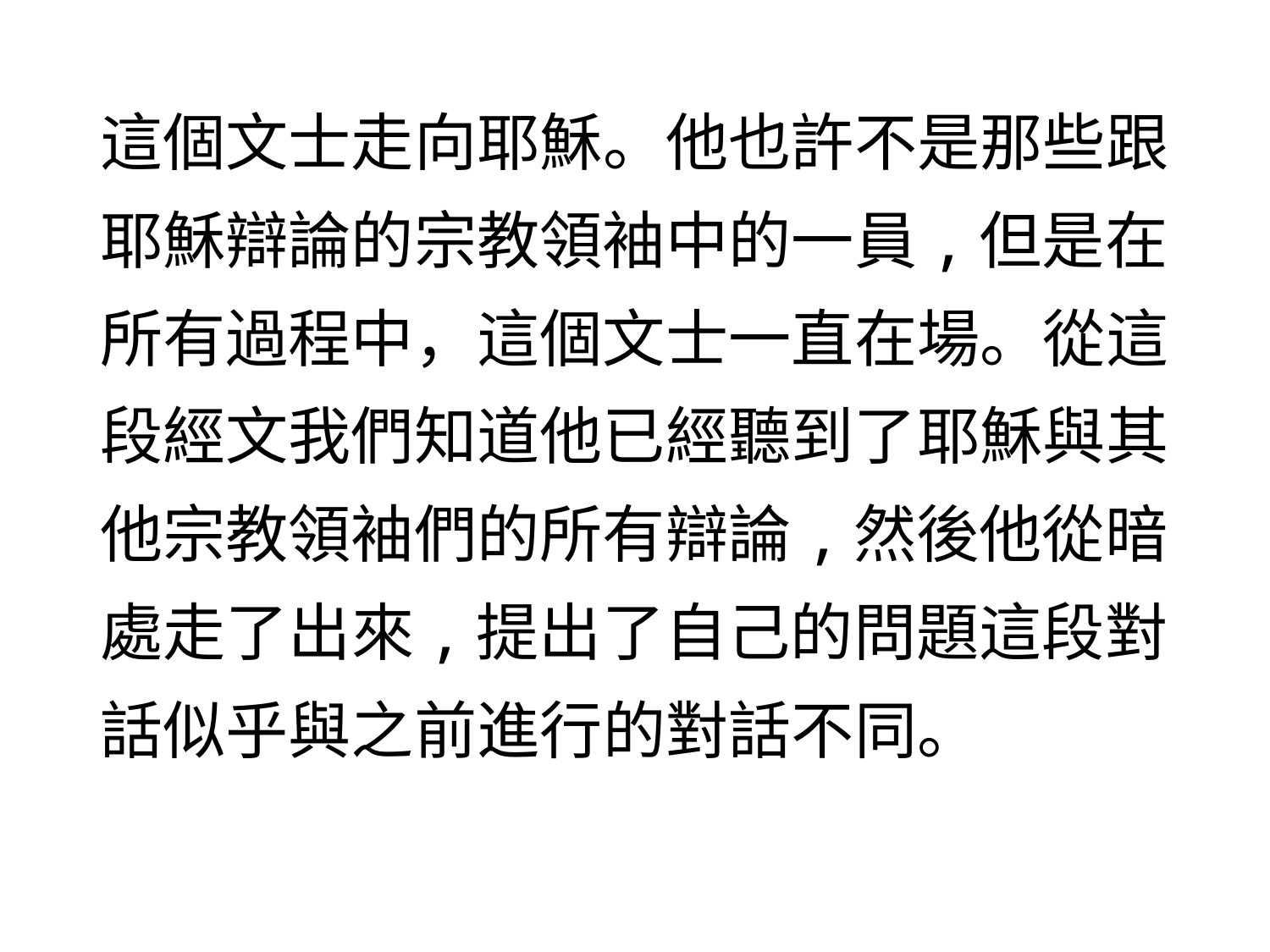

這個文士走向耶穌。他也許不是那些跟耶穌辯論的宗教領袖中的一員,但是在所有過程中，這個文士一直在場。從這段經文我們知道他已經聽到了耶穌與其他宗教領袖們的所有辯論,然後他從暗處走了出來,提出了自己的問題這段對話似乎與之前進行的對話不同。